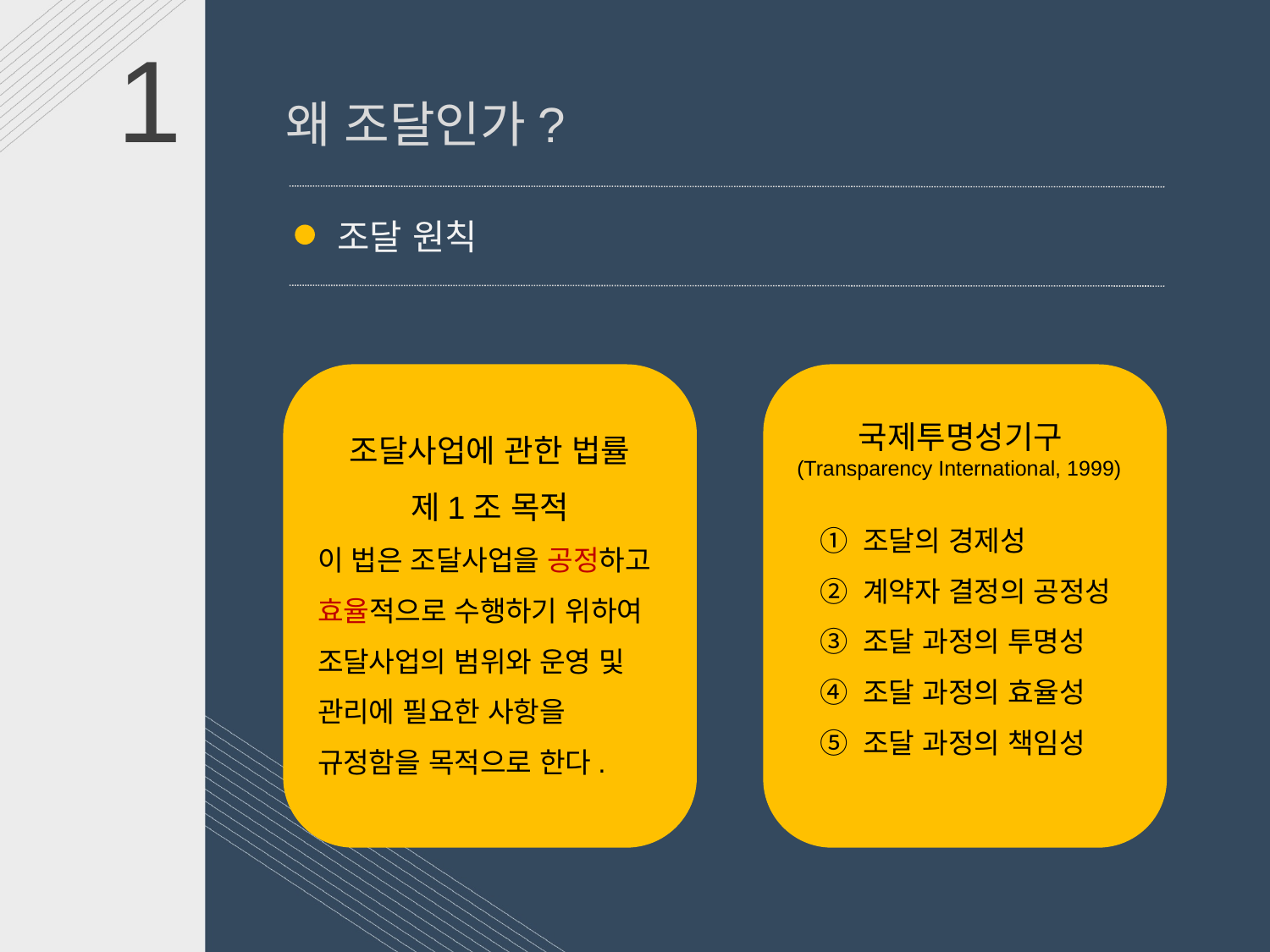

1    왜 조달인가?
조달 원칙

조달사업에 관한 법률
제1조 목적
이 법은 조달사업을 공정하고 효율적으로 수행하기 위하여 조달사업의 범위와 운영 및 관리에 필요한 사항을 규정함을 목적으로 한다.

국제투명성기구
(Transparency International, 1999)

   ① 조달의 경제성
   ② 계약자 결정의 공정성
   ③ 조달 과정의 투명성
   ④ 조달 과정의 효율성
   ⑤ 조달 과정의 책임성